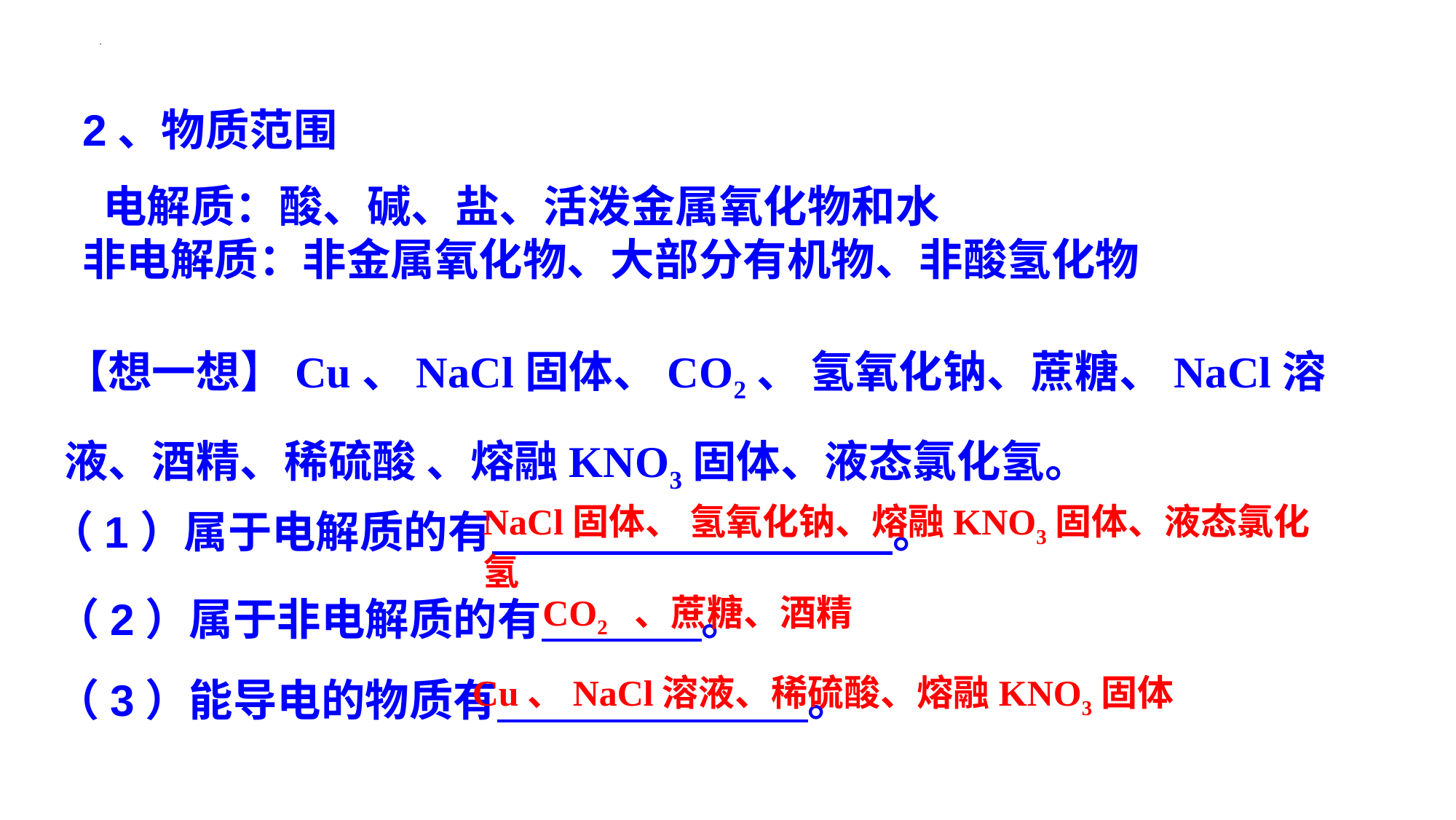

2、物质范围
 电解质：酸、碱、盐、活泼金属氧化物和水
非电解质：非金属氧化物、大部分有机物、非酸氢化物
【想一想】Cu、NaCl固体、CO2、 氢氧化钠、蔗糖、NaCl溶液、酒精、稀硫酸 、熔融KNO3固体、液态氯化氢。
NaCl固体、 氢氧化钠、熔融KNO3固体、液态氯化氢
（1）属于电解质的有                                        。
 CO2  、蔗糖、酒精
（2）属于非电解质的有                。
Cu、NaCl溶液、稀硫酸、熔融KNO3固体
（3）能导电的物质有                               。